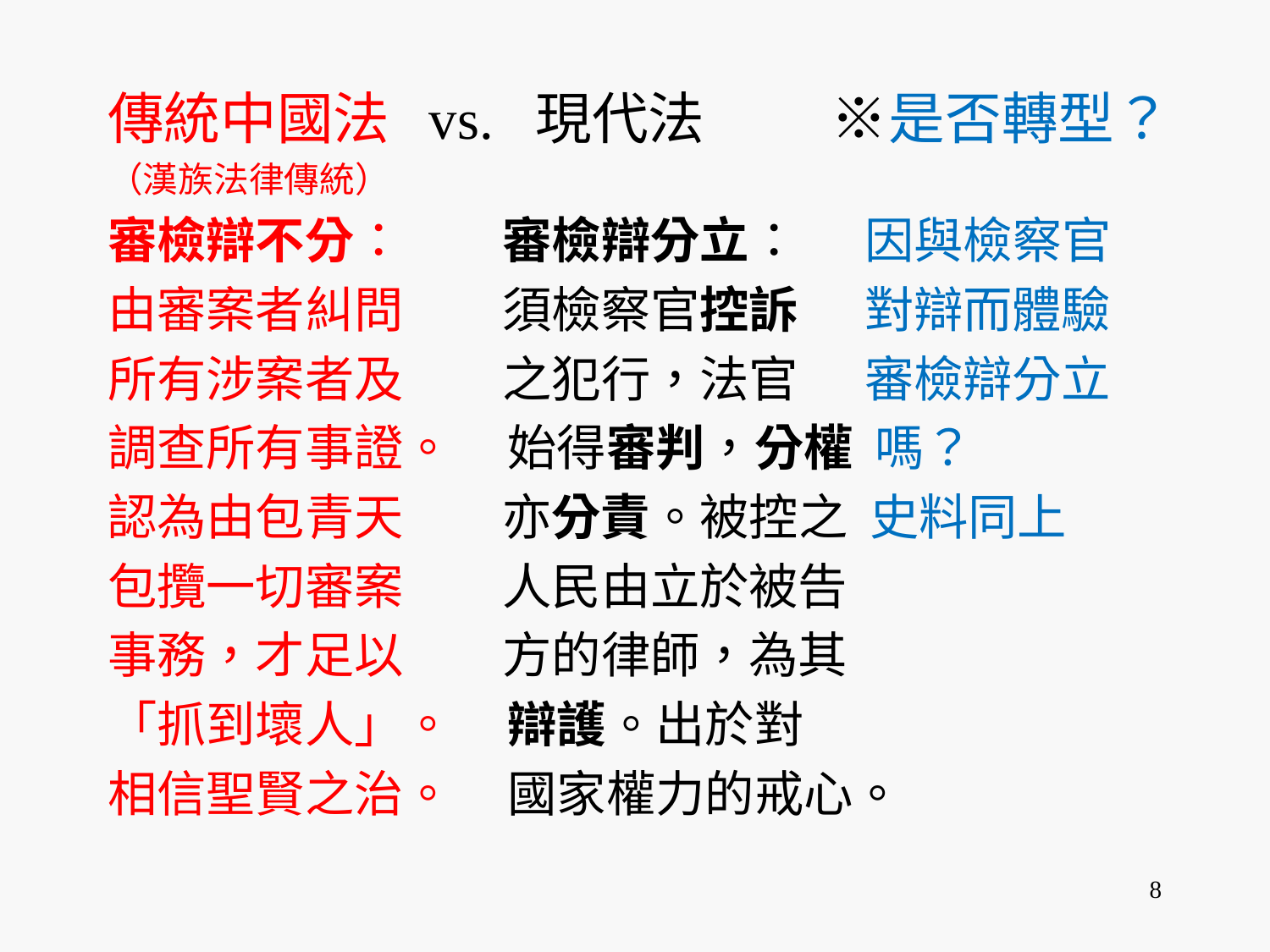

#
傳統中國法  vs.  現代法          ※是否轉型？
（漢族法律傳統）
審檢辯不分：         審檢辯分立：      因與檢察官
由審案者糾問         須檢察官控訴      對辯而體驗
所有涉案者及         之犯行，法官      審檢辯分立
調查所有事證。     始得審判，分權  嗎？
認為由包青天         亦分責。被控之  史料同上
包攬一切審案         人民由立於被告
事務，才足以         方的律師，為其
「抓到壞人」。     辯護。出於對
相信聖賢之治。     國家權力的戒心。

8